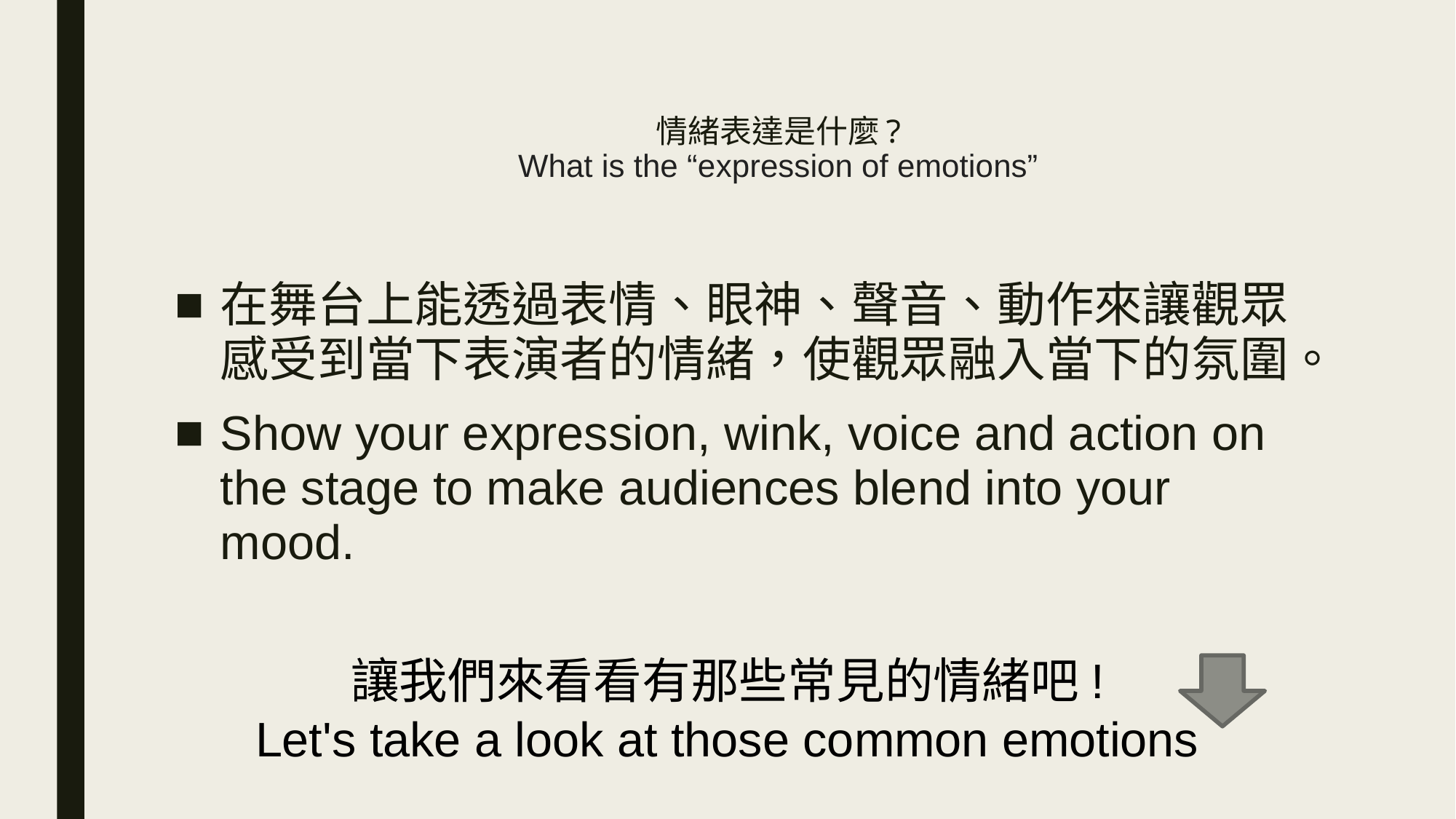

# 情緒表達是什麼? What is the “expression of emotions”
在舞台上能透過表情、眼神、聲音、動作來讓觀眾感受到當下表演者的情緒，使觀眾融入當下的氛圍。
Show your expression, wink, voice and action on the stage to make audiences blend into your mood.

讓我們來看看有那些常見的情緒吧!
Let's take a look at those common emotions